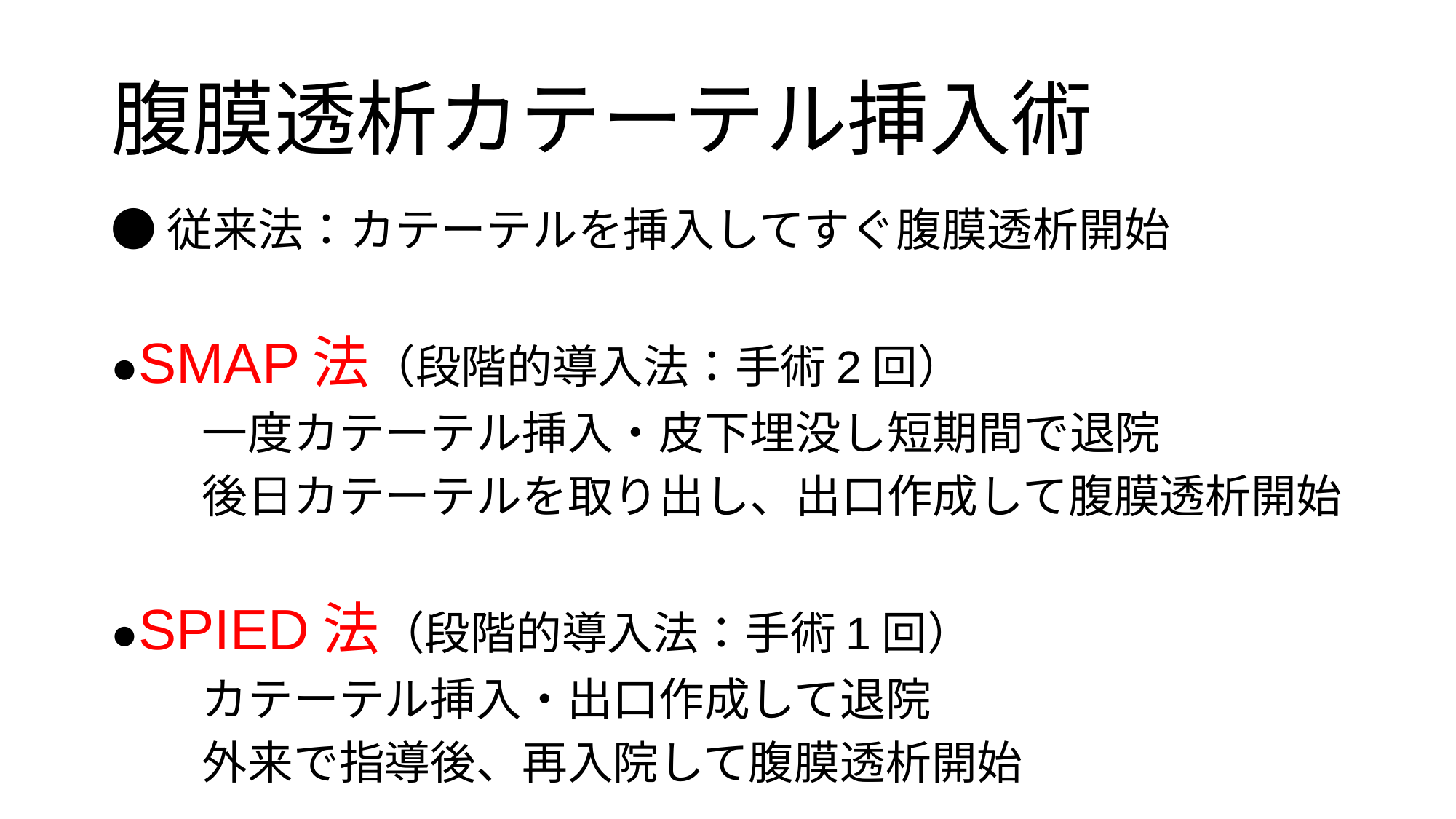

# 腹膜透析カテーテル挿入術
●従来法：カテーテルを挿入してすぐ腹膜透析開始

●SMAP法（段階的導入法：手術2回）
　　一度カテーテル挿入・皮下埋没し短期間で退院
　　後日カテーテルを取り出し、出口作成して腹膜透析開始

●SPIED法（段階的導入法：手術1回）
　　カテーテル挿入・出口作成して退院
　　外来で指導後、再入院して腹膜透析開始